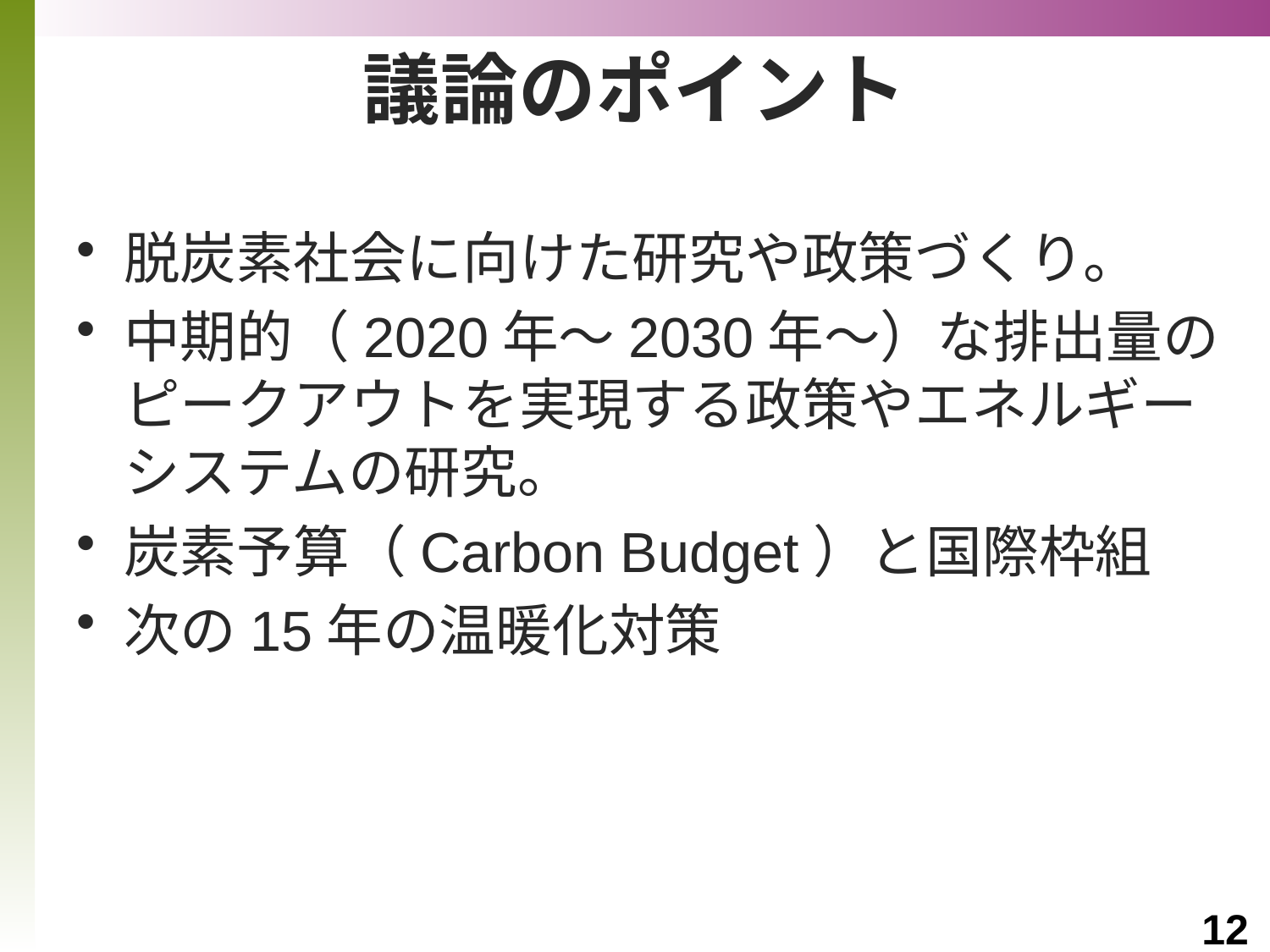

# 議論のポイント
脱炭素社会に向けた研究や政策づくり。
中期的（2020年～2030年～）な排出量のピークアウトを実現する政策やエネルギーシステムの研究。
炭素予算（Carbon Budget）と国際枠組
次の15年の温暖化対策

12